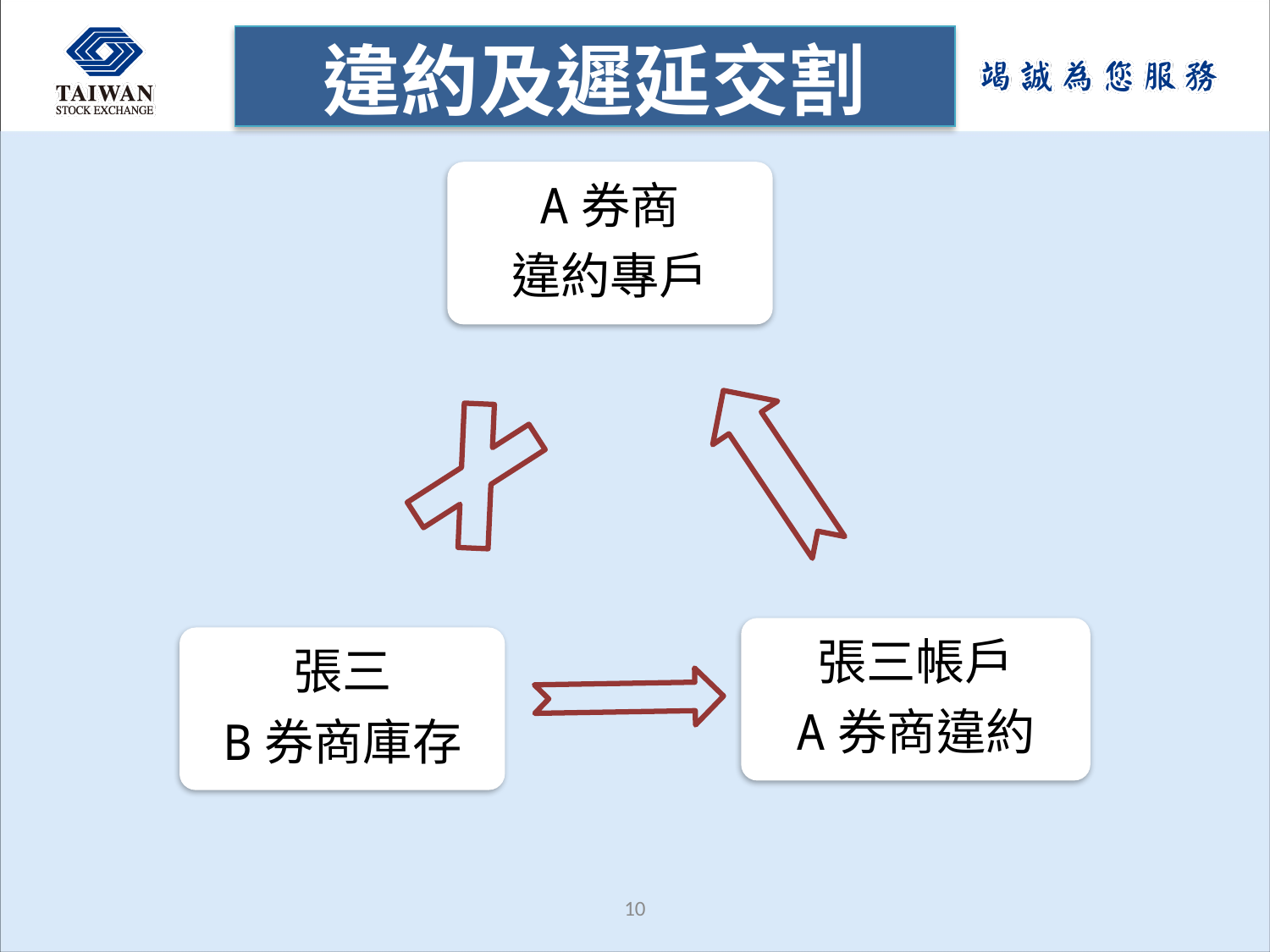

# 違約及遲延交割

A券商
違約專戶

張三帳戶
A券商違約

張三
B券商庫存

10